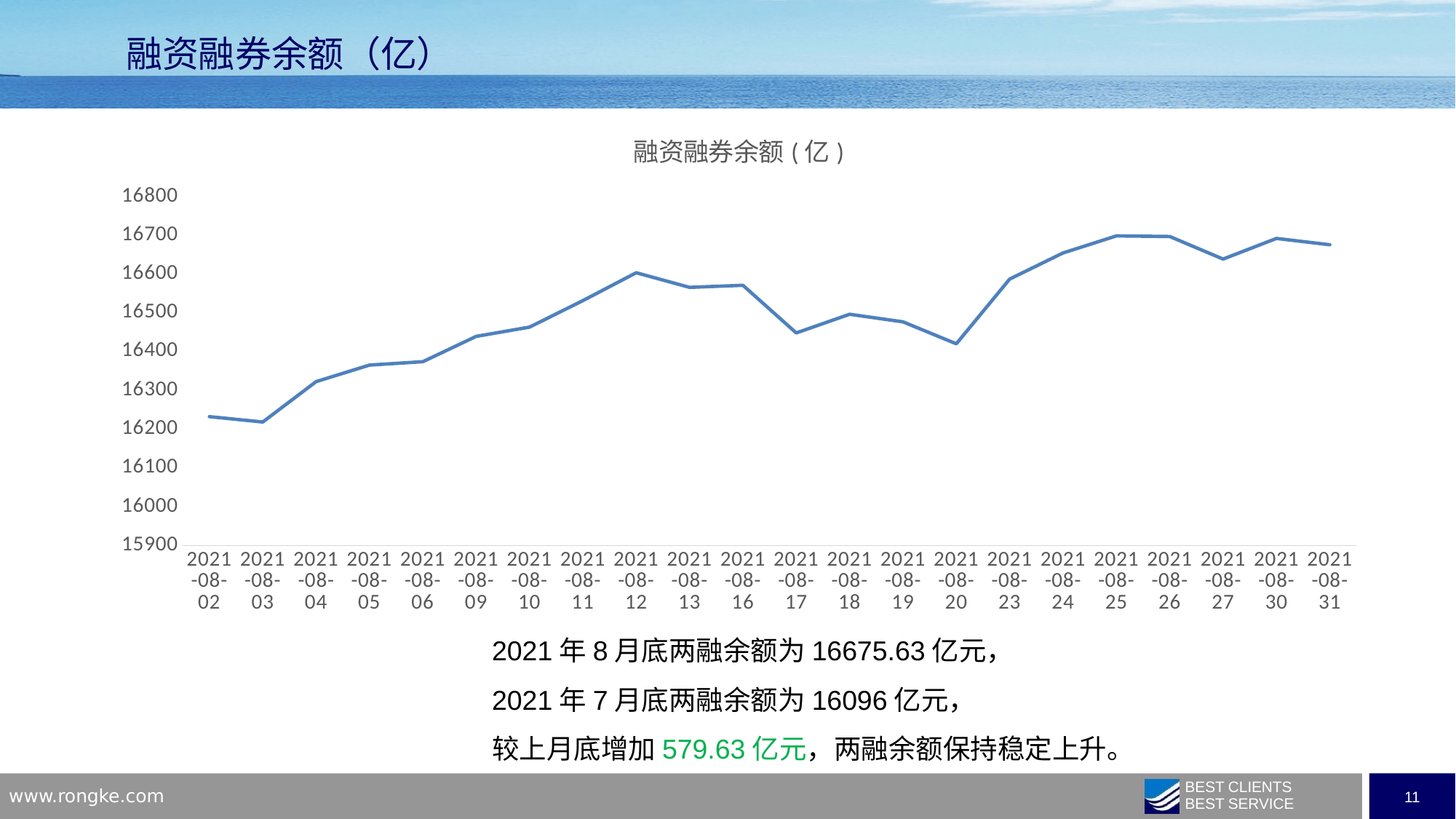

融资融券余额（亿）

### Chart:

| Category | 融资融券余额(亿) |
|---|---|
| 2021-08-02 | 16232.286407325 |
| 2021-08-03 | 16218.388934103 |
| 2021-08-04 | 16322.601762331002 |
| 2021-08-05 | 16365.334312444 |
| 2021-08-06 | 16374.066458633999 |
| 2021-08-09 | 16439.372668034 |
| 2021-08-10 | 16463.186999953 |
| 2021-08-11 | 16531.606206493998 |
| 2021-08-12 | 16603.486041111002 |
| 2021-08-13 | 16565.765060232 |
| 2021-08-16 | 16571.090592988 |
| 2021-08-17 | 16448.20432295 |
| 2021-08-18 | 16496.334555355 |
| 2021-08-19 | 16476.826766886003 |
| 2021-08-20 | 16420.18701839 |
| 2021-08-23 | 16587.115324912 |
| 2021-08-24 | 16654.4536952 |
| 2021-08-25 | 16698.480006916 |
| 2021-08-26 | 16696.926846132 |
| 2021-08-27 | 16638.673884316002 |
| 2021-08-30 | 16691.901789603 |
| 2021-08-31 | 16675.631824154 |
2021年8月底两融余额为16675.63亿元，
2021年7月底两融余额为16096亿元，
较上月底增加579.63亿元，两融余额保持稳定上升。